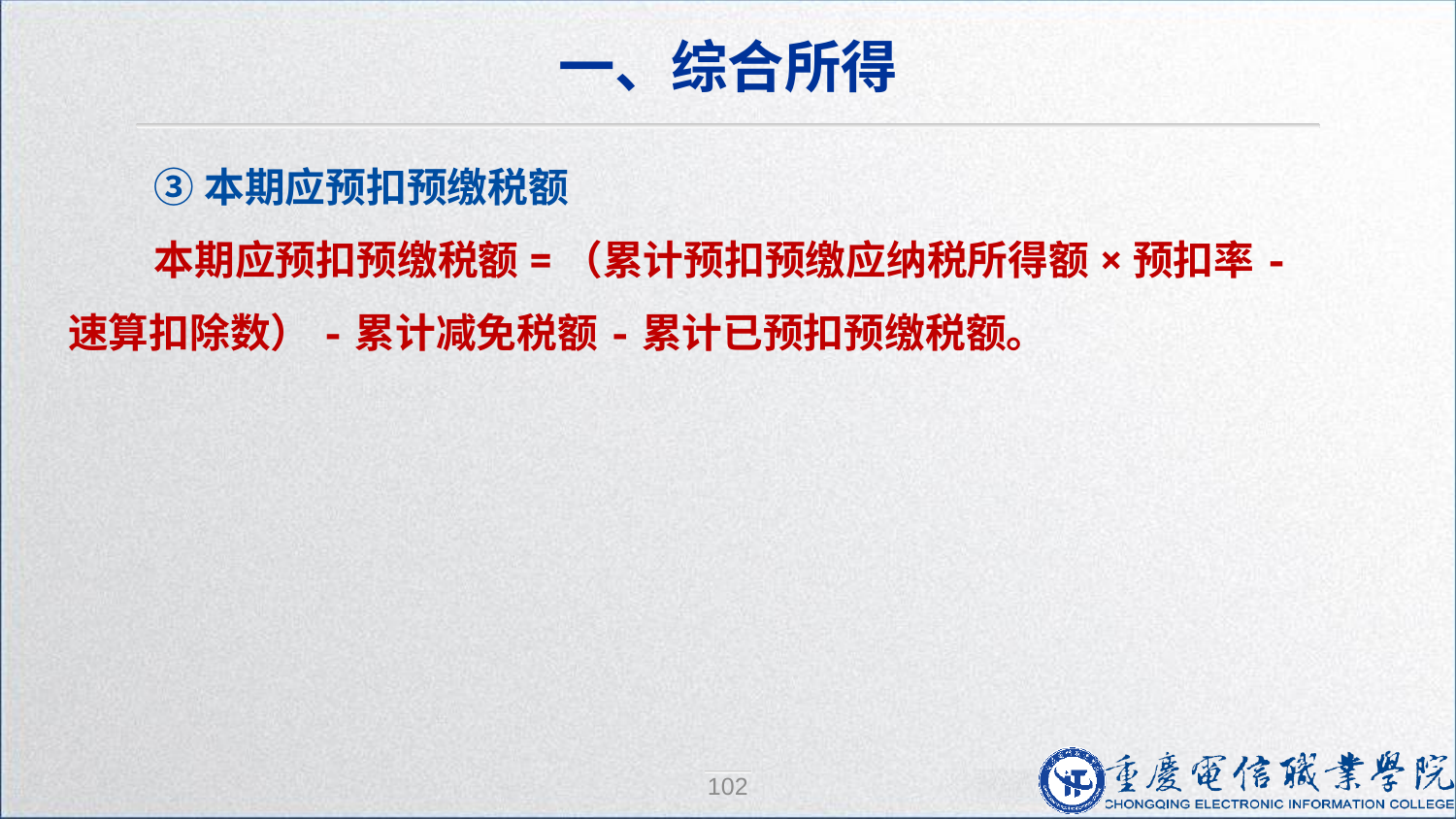

一、综合所得
③本期应预扣预缴税额
本期应预扣预缴税额=（累计预扣预缴应纳税所得额×预扣率-速算扣除数）-累计减免税额-累计已预扣预缴税额。
102